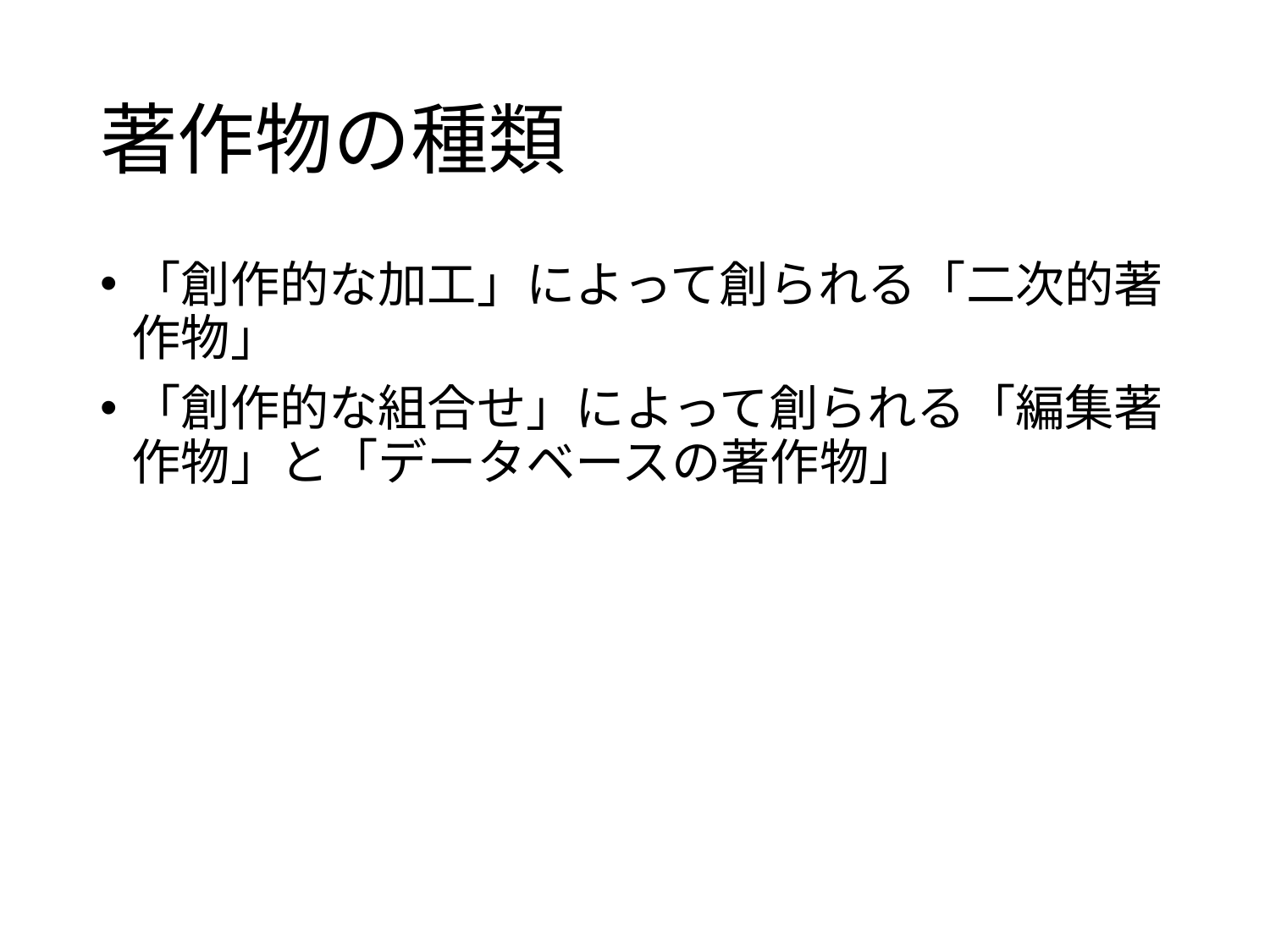

# 著作物の種類
「創作的な加工」によって創られる「二次的著作物」
「創作的な組合せ」によって創られる「編集著作物」と「データベースの著作物」